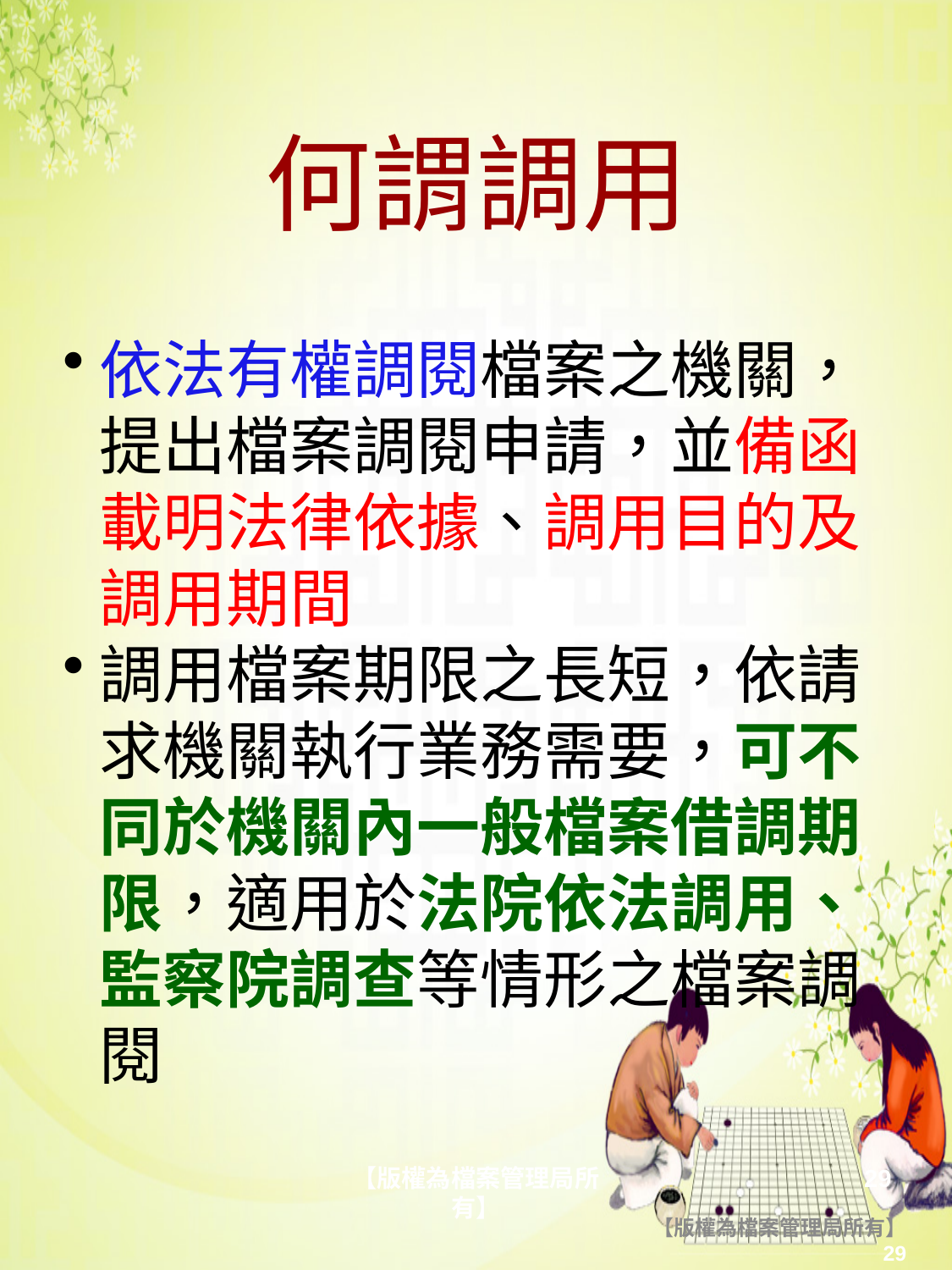

何謂調用
依法有權調閱檔案之機關，提出檔案調閱申請，並備函載明法律依據、調用目的及調用期間
調用檔案期限之長短，依請求機關執行業務需要，可不同於機關內一般檔案借調期限，適用於法院依法調用、監察院調查等情形之檔案調閱
【版權為檔案管理局所有】
29
【版權為檔案管理局所有】
29